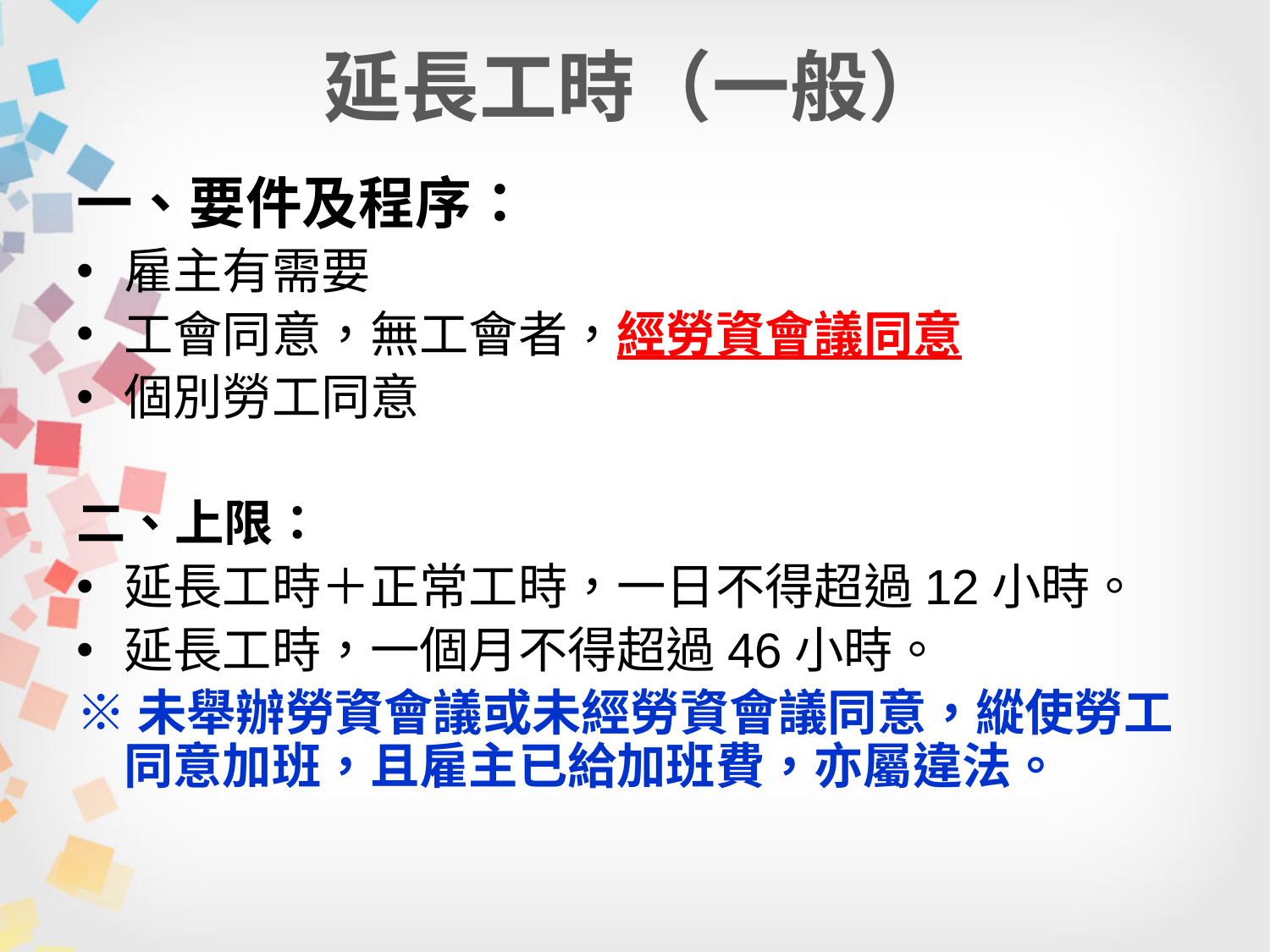

# 延長工時（一般）
一、要件及程序：
雇主有需要
工會同意，無工會者，經勞資會議同意
個別勞工同意

二、上限：
延長工時＋正常工時，一日不得超過12小時。
延長工時，一個月不得超過46小時。
※未舉辦勞資會議或未經勞資會議同意，縱使勞工同意加班，且雇主已給加班費，亦屬違法。